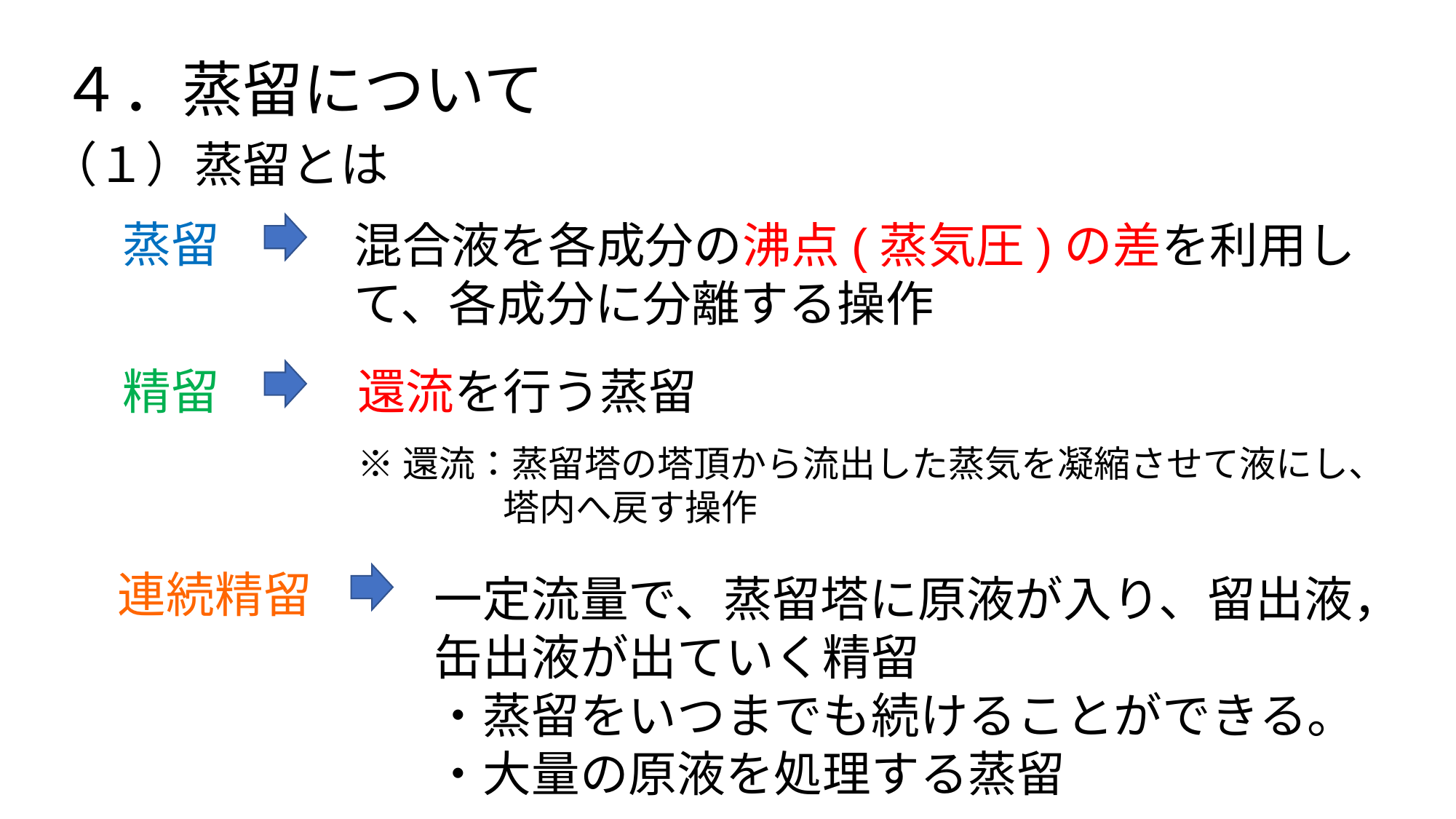

４．蒸留について
（１）蒸留とは
蒸留
混合液を各成分の沸点(蒸気圧)の差を利用して、各成分に分離する操作

精留
還流を行う蒸留

※還流：蒸留塔の塔頂から流出した蒸気を凝縮させて液にし、
　　　　塔内へ戻す操作
連続精留
一定流量で、蒸留塔に原液が入り、留出液，缶出液が出ていく精留
・蒸留をいつまでも続けることができる。
・大量の原液を処理する蒸留